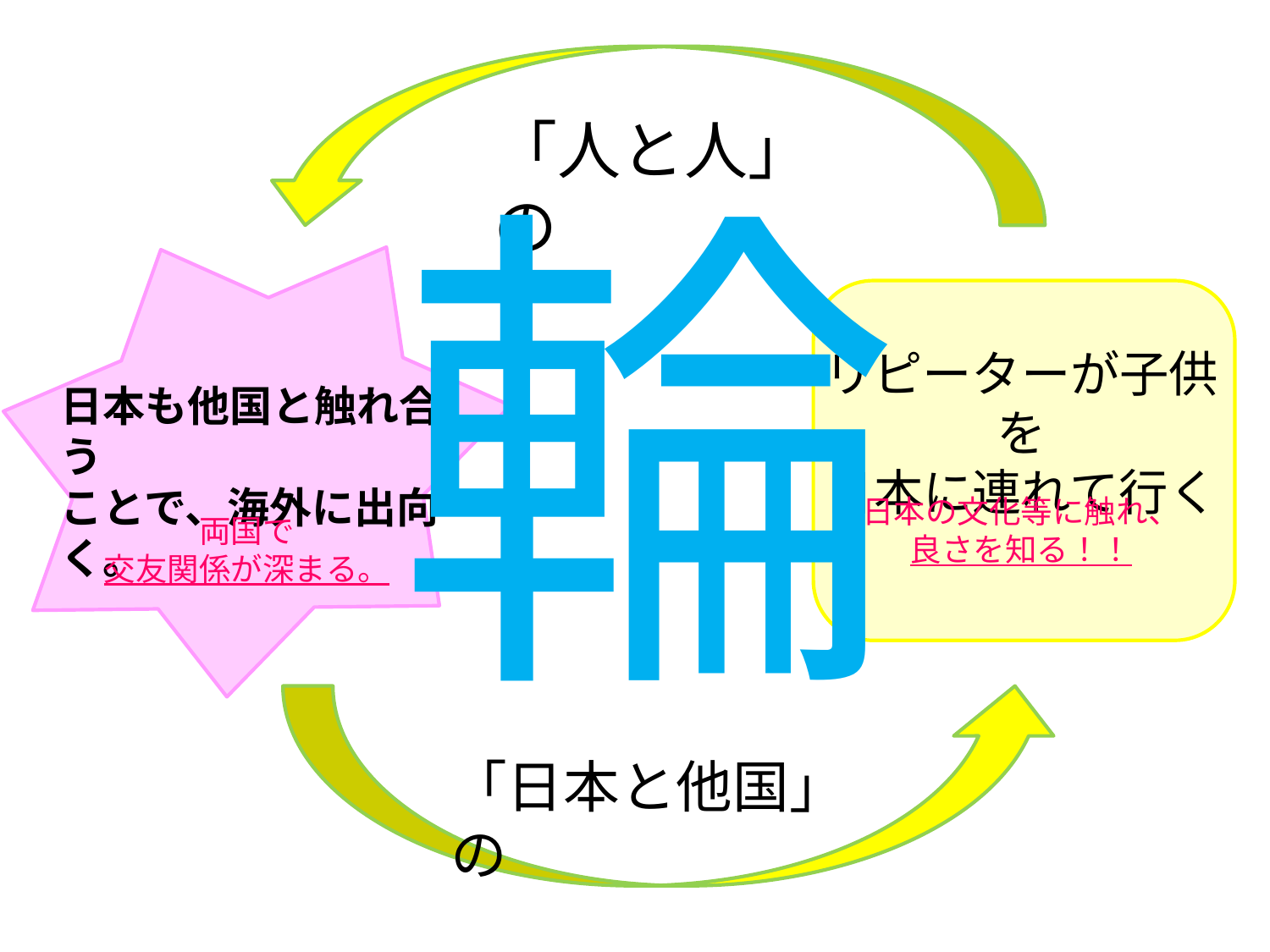

「人と人」の
輪

日本も他国と触れ合う
ことで、海外に出向く。

両国で
交友関係が深まる。

リピーターが子供を
日本に連れて行く
日本の文化等に触れ、
良さを知る！！

「日本と他国」の